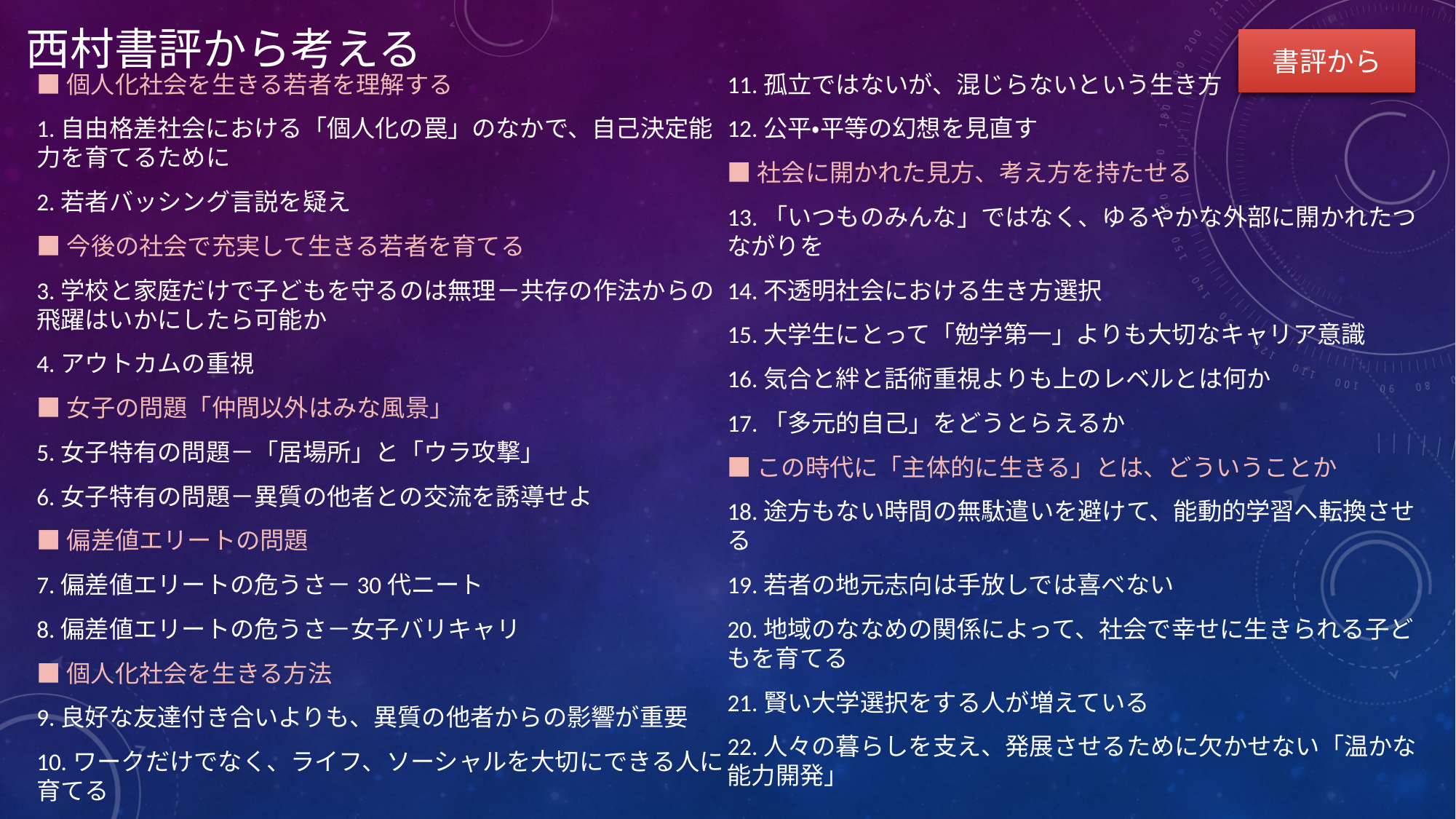

# 西村書評から考える
書評から
■個人化社会を生きる若者を理解する
1.自由格差社会における「個人化の罠」のなかで、自己決定能力を育てるために
2.若者バッシング言説を疑え
■今後の社会で充実して生きる若者を育てる
3.学校と家庭だけで子どもを守るのは無理－共存の作法からの飛躍はいかにしたら可能か
4.アウトカムの重視
■女子の問題「仲間以外はみな風景」
5.女子特有の問題－「居場所」と「ウラ攻撃」
6.女子特有の問題－異質の他者との交流を誘導せよ
■偏差値エリートの問題
7.偏差値エリートの危うさ－30代ニート
8.偏差値エリートの危うさ－女子バリキャリ
■個人化社会を生きる方法
9.良好な友達付き合いよりも、異質の他者からの影響が重要
10.ワークだけでなく、ライフ、ソーシャルを大切にできる人に育てる
11.孤立ではないが、混じらないという生き方
12.公平・平等の幻想を見直す
■社会に開かれた見方、考え方を持たせる
13.「いつものみんな」ではなく、ゆるやかな外部に開かれたつながりを
14.不透明社会における生き方選択
15.大学生にとって「勉学第一」よりも大切なキャリア意識
16.気合と絆と話術重視よりも上のレベルとは何か
17.「多元的自己」をどうとらえるか
■この時代に「主体的に生きる」とは、どういうことか
18.途方もない時間の無駄遣いを避けて、能動的学習へ転換させる
19.若者の地元志向は手放しでは喜べない
20.地域のななめの関係によって、社会で幸せに生きられる子どもを育てる
21.賢い大学選択をする人が増えている
22.人々の暮らしを支え、発展させるために欠かせない「温かな能力開発」